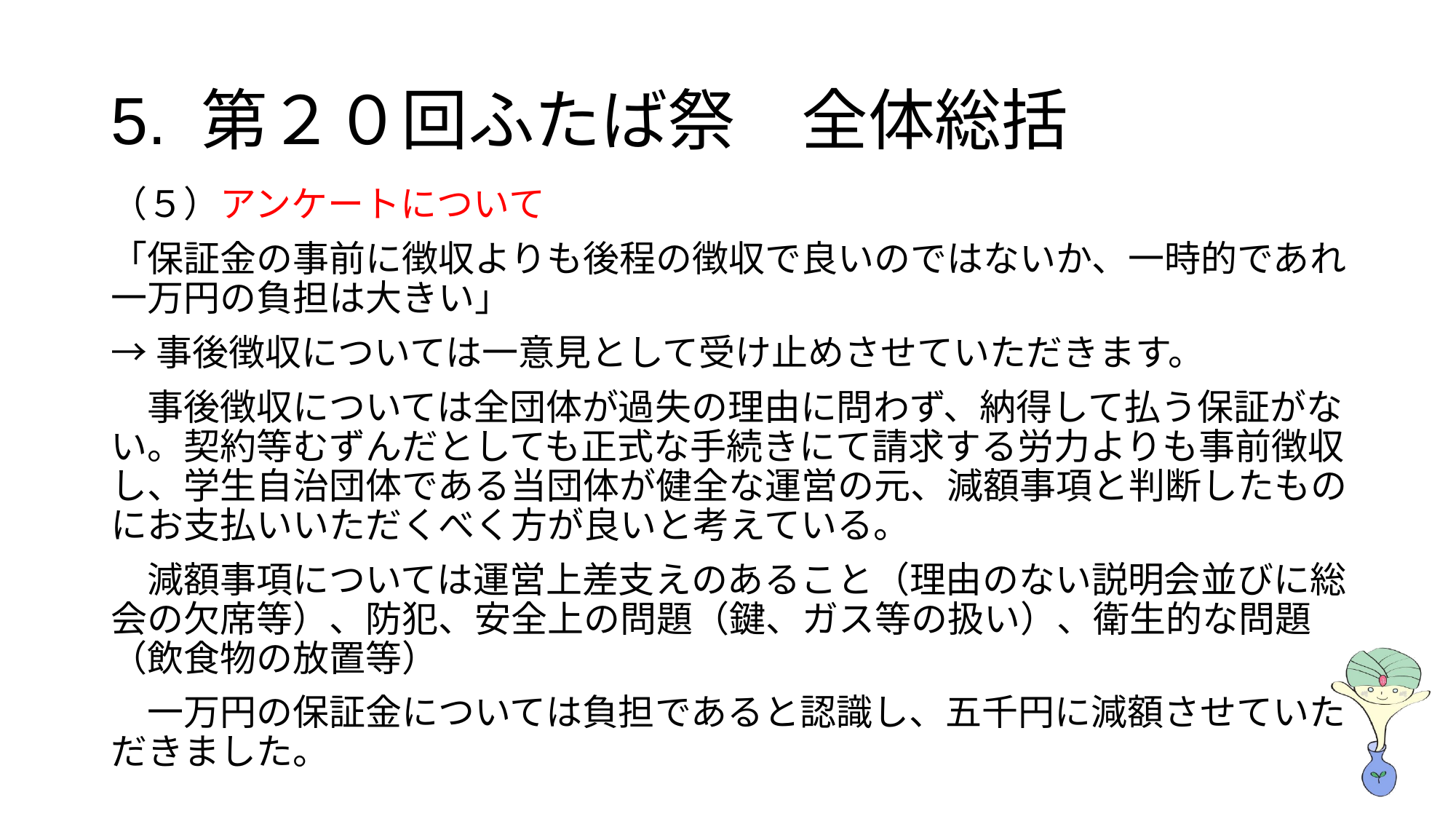

# 5. 第２０回ふたば祭　全体総括
（５）アンケートについて
「保証金の事前に徴収よりも後程の徴収で良いのではないか、一時的であれ一万円の負担は大きい」
→事後徴収については一意見として受け止めさせていただきます。
　事後徴収については全団体が過失の理由に問わず、納得して払う保証がない。契約等むずんだとしても正式な手続きにて請求する労力よりも事前徴収し、学生自治団体である当団体が健全な運営の元、減額事項と判断したものにお支払いいただくべく方が良いと考えている。
　減額事項については運営上差支えのあること（理由のない説明会並びに総会の欠席等）、防犯、安全上の問題（鍵、ガス等の扱い）、衛生的な問題（飲食物の放置等）
　一万円の保証金については負担であると認識し、五千円に減額させていただきました。